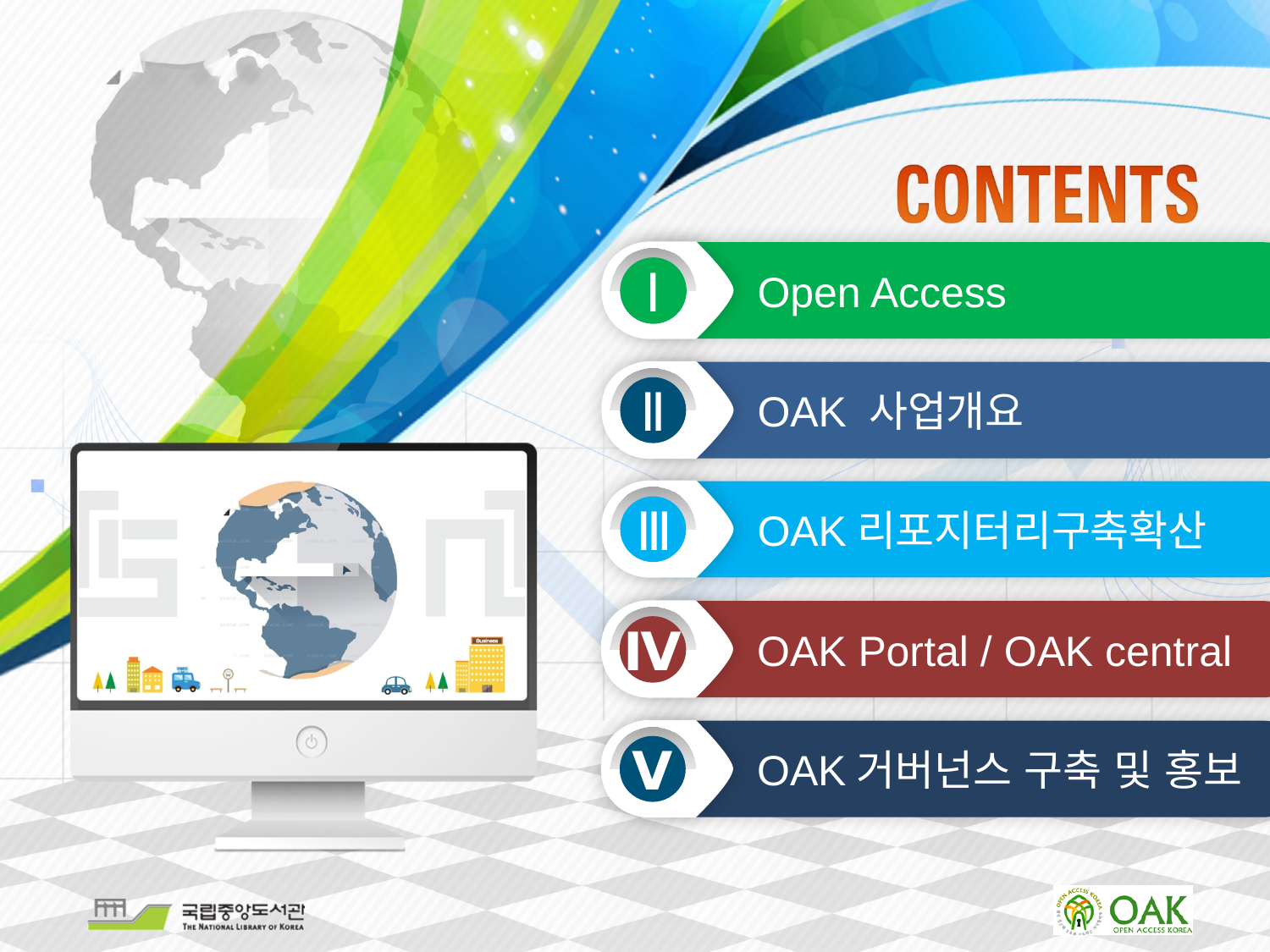

Ⅰ

Ⅰ
Open Access

Ⅱ

OAK 사업개요

Ⅲ

OAK리포지터리구축확산

Ⅰ

Ⅳ
OAK Portal / OAK central

Ⅴ

OAK거버넌스 구축 및 홍보